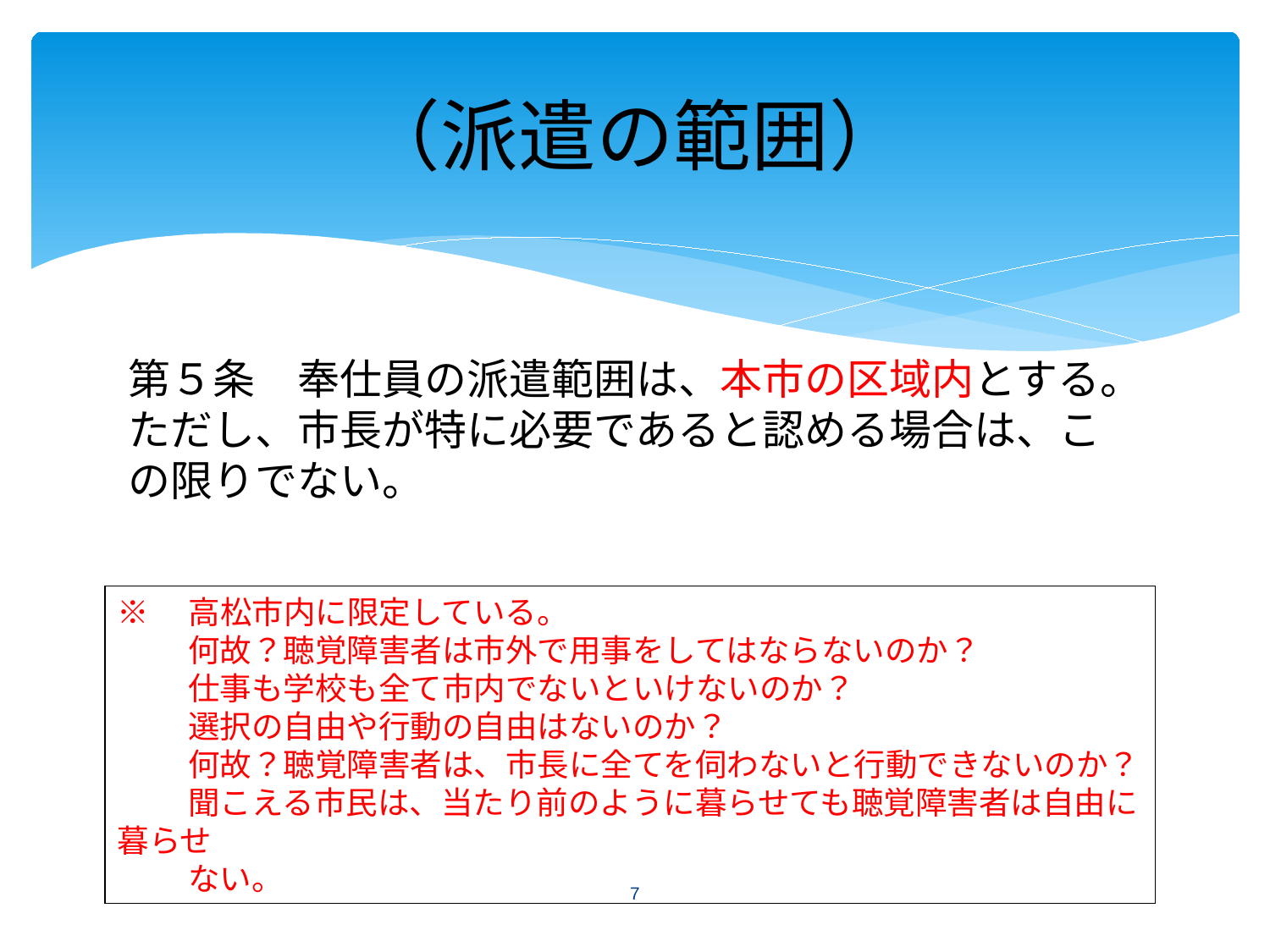

（派遣の範囲）
第５条　奉仕員の派遣範囲は、本市の区域内とする。ただし、市長が特に必要であると認める場合は、この限りでない。
※　高松市内に限定している。
　　 何故？聴覚障害者は市外で用事をしてはならないのか？
　　 仕事も学校も全て市内でないといけないのか？
　　 選択の自由や行動の自由はないのか？
　　 何故？聴覚障害者は、市長に全てを伺わないと行動できないのか？
　　 聞こえる市民は、当たり前のように暮らせても聴覚障害者は自由に暮らせ
　　 ない。
7